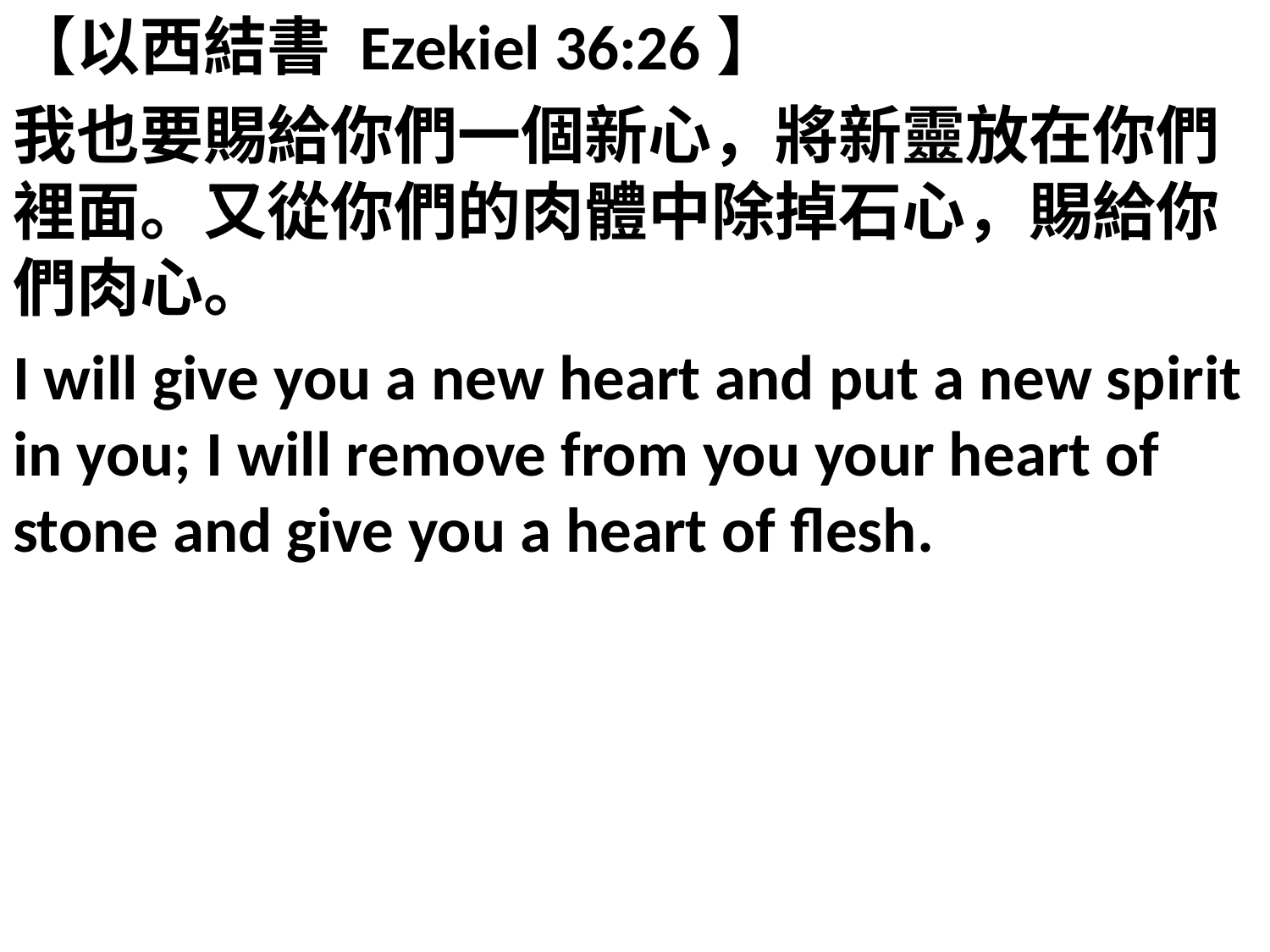

【以西結書 Ezekiel 36:26】
我也要賜給你們一個新心，將新靈放在你們裡面。又從你們的肉體中除掉石心，賜給你們肉心。
I will give you a new heart and put a new spirit in you; I will remove from you your heart of stone and give you a heart of flesh.